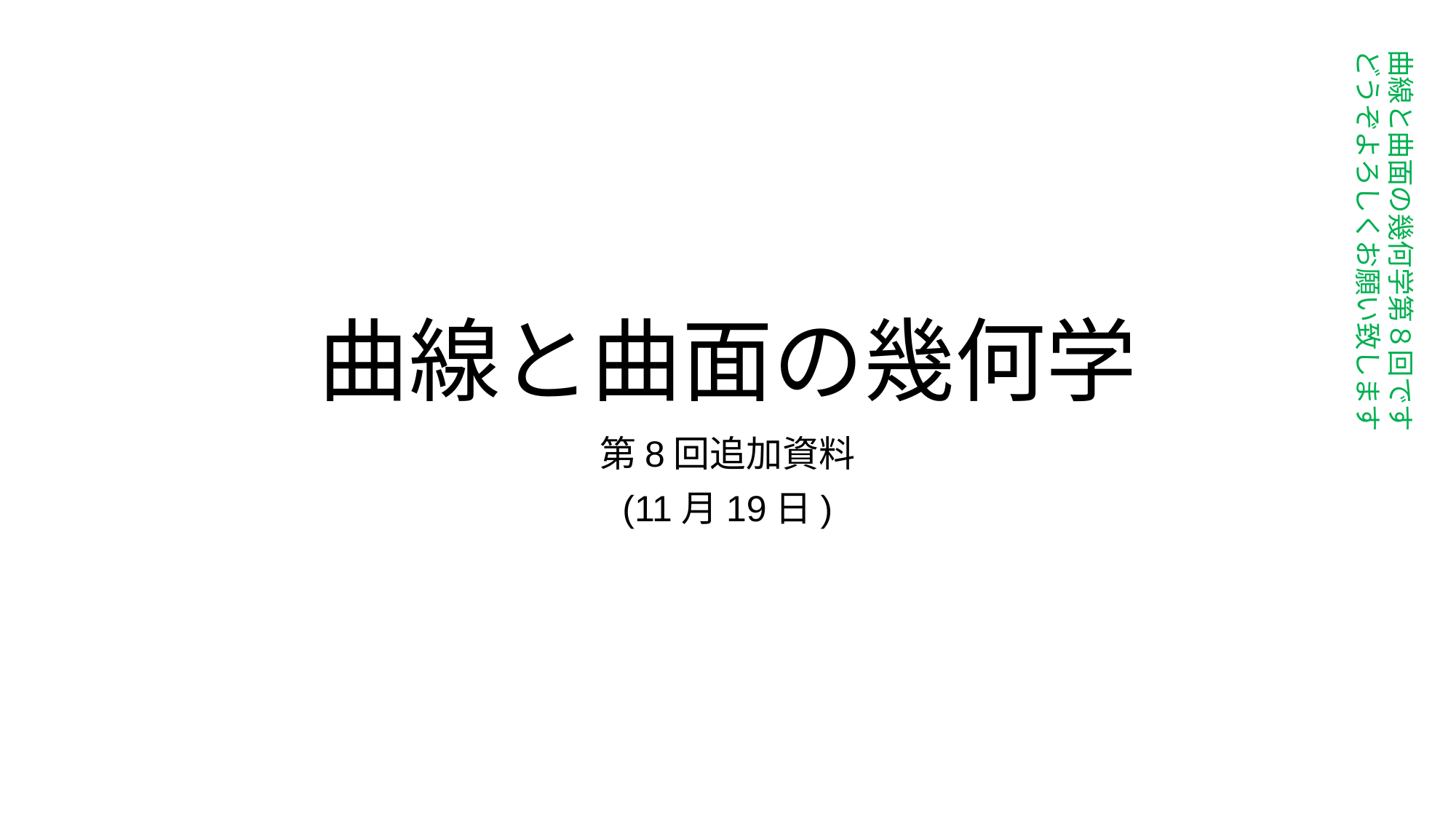

曲線と曲面の幾何学第８回です
どうぞよろしくお願い致します
# 曲線と曲面の幾何学
第8回追加資料
(11月19日)